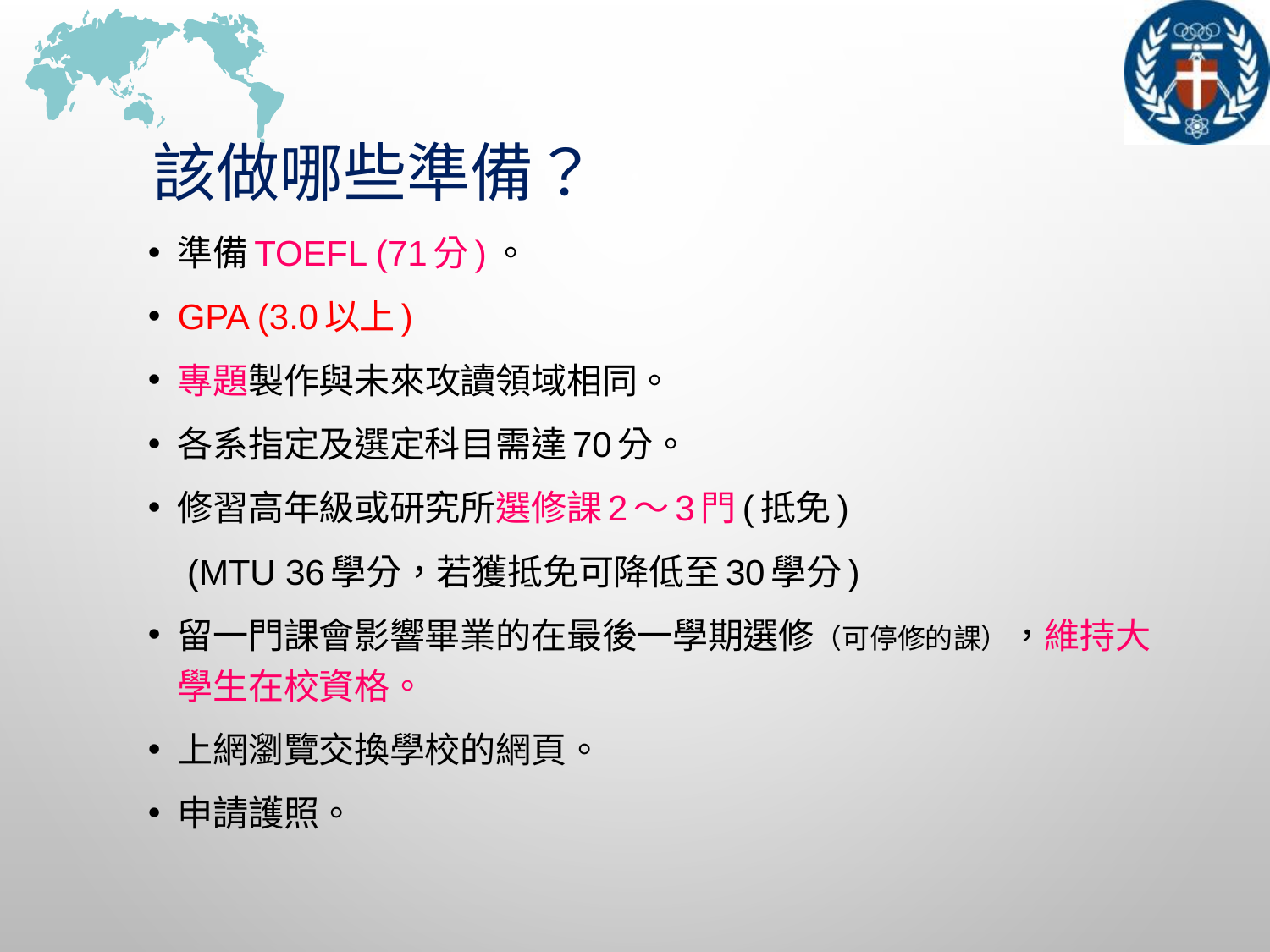

# 該做哪些準備？
準備TOEFL (71分)。
GPA (3.0以上)
專題製作與未來攻讀領域相同。
各系指定及選定科目需達70分。
修習高年級或研究所選修課2～3門(抵免)
    (MTU 36學分，若獲抵免可降低至30學分)
留一門課會影響畢業的在最後一學期選修（可停修的課），維持大學生在校資格。
上網瀏覽交換學校的網頁。
申請護照。